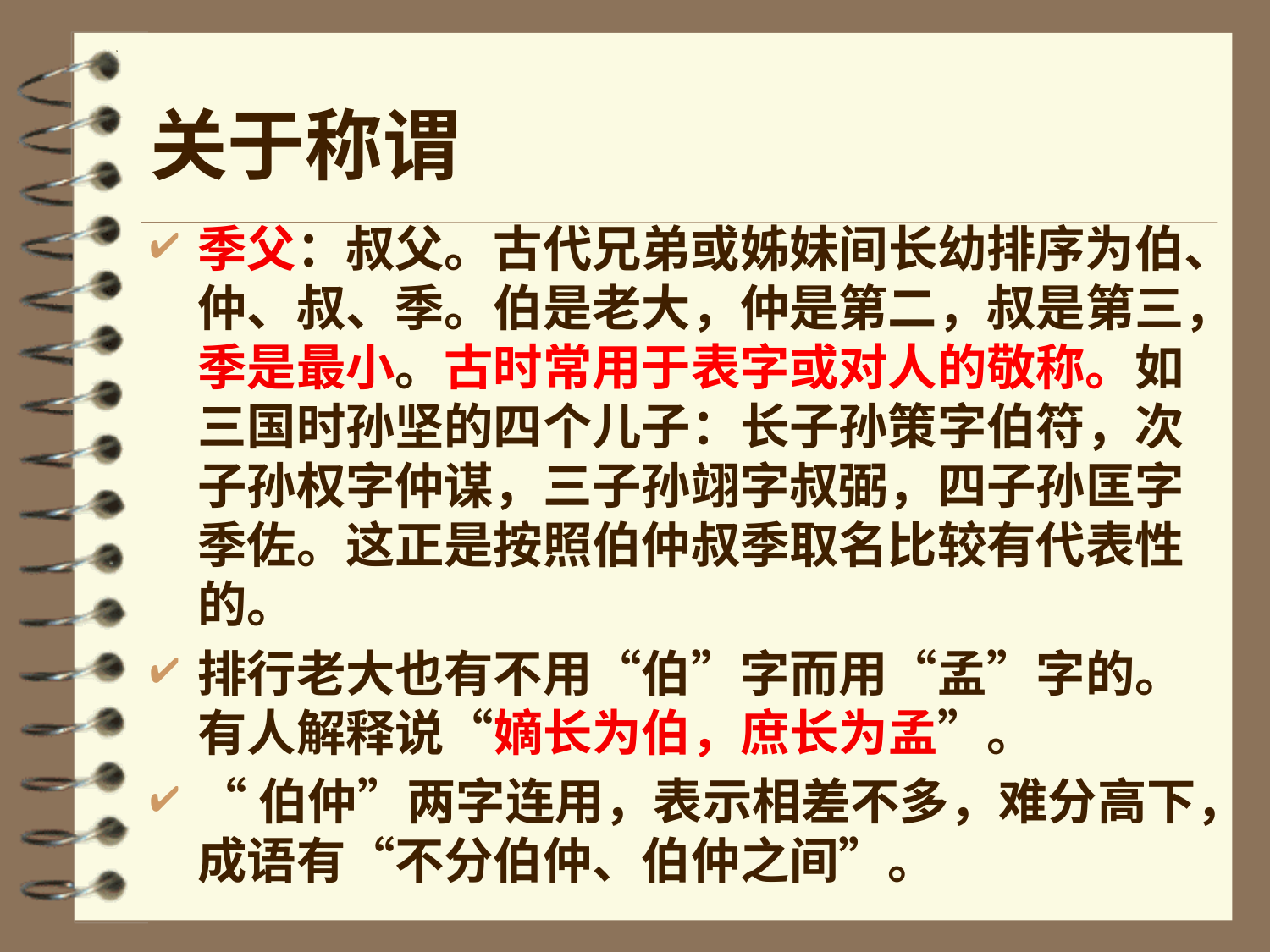

# 关于称谓
季父：叔父。古代兄弟或姊妹间长幼排序为伯、仲、叔、季。伯是老大，仲是第二，叔是第三，季是最小。古时常用于表字或对人的敬称。如三国时孙坚的四个儿子：长子孙策字伯符，次子孙权字仲谋，三子孙翊字叔弼，四子孙匡字季佐。这正是按照伯仲叔季取名比较有代表性的。
排行老大也有不用“伯”字而用“孟”字的。有人解释说“嫡长为伯，庶长为孟”。
“伯仲”两字连用，表示相差不多，难分高下，成语有“不分伯仲、伯仲之间”。